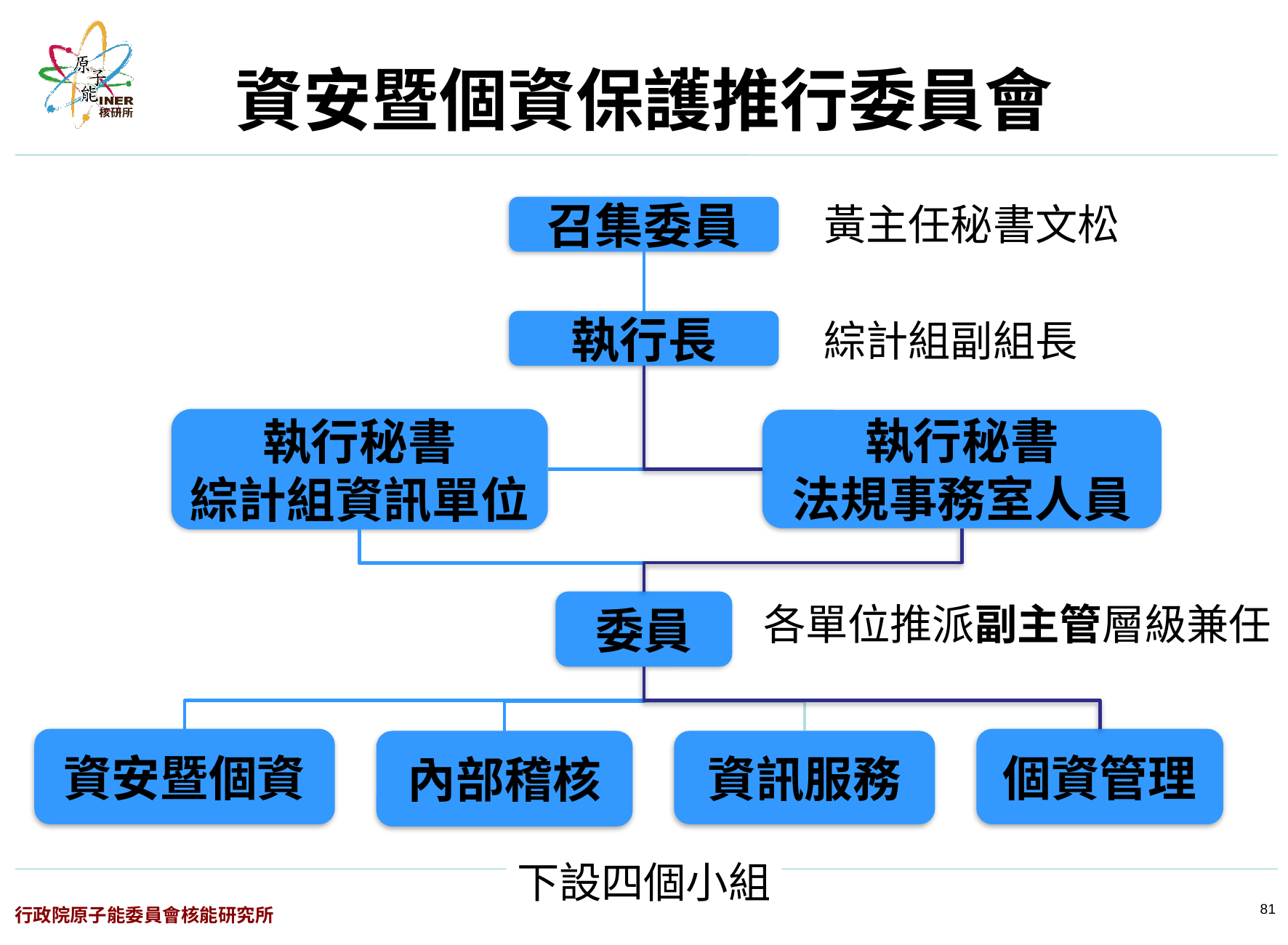

資安暨個資保護推行委員會
黃主任秘書文松
召集委員
綜計組副組長
執行長
執行秘書
綜計組資訊單位
執行秘書
法規事務室人員
委員
各單位推派副主管層級兼任
資安暨個資
個資管理
資訊服務
內部稽核
下設四個小組